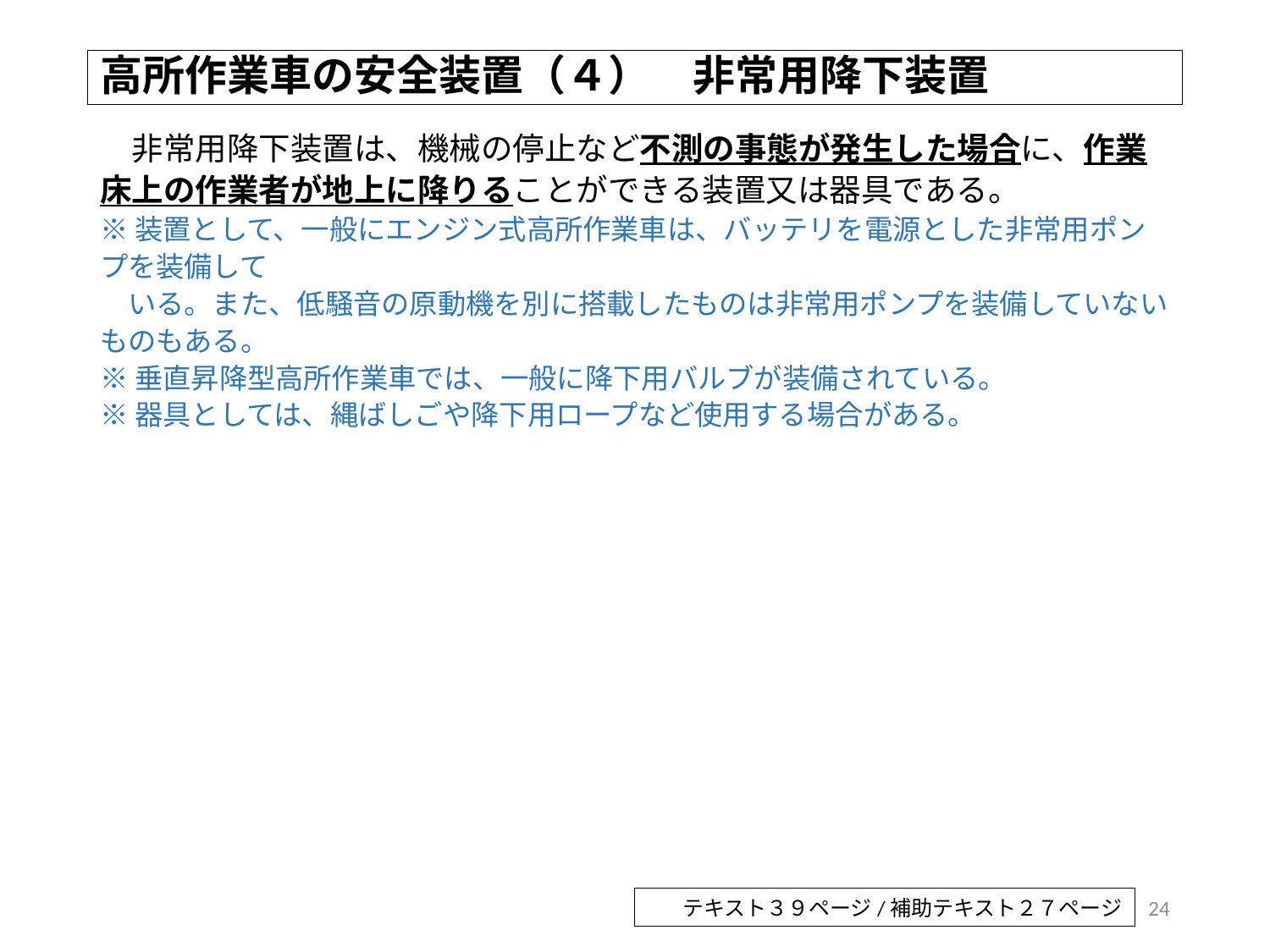

# 高所作業車の安全装置（４）　非常用降下装置
　非常用降下装置は、機械の停止など不測の事態が発生した場合に、作業床上の作業者が地上に降りることができる装置又は器具である。
※装置として、一般にエンジン式高所作業車は、バッテリを電源とした非常用ポンプを装備して
　いる。また、低騒音の原動機を別に搭載したものは非常用ポンプを装備していないものもある。
※垂直昇降型高所作業車では、一般に降下用バルブが装備されている。
※器具としては、縄ばしごや降下用ロープなど使用する場合がある。

24
テキスト３９ページ/補助テキスト２７ページ